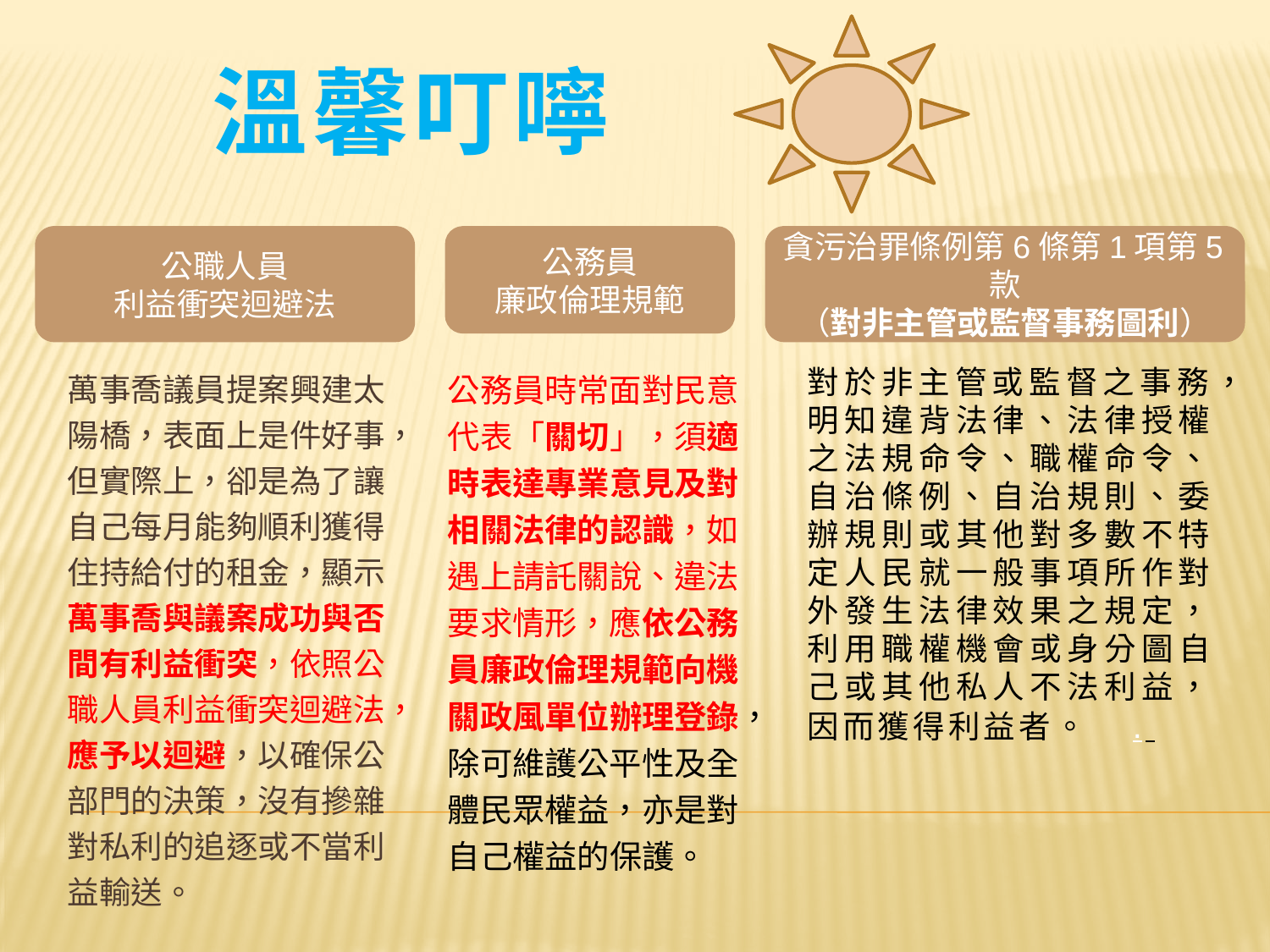

溫馨叮嚀
公職人員
利益衝突迴避法
公務員
廉政倫理規範
貪污治罪條例第6條第1項第5款
（對非主管或監督事務圖利）

萬事喬議員提案興建太陽橋，表面上是件好事，但實際上，卻是為了讓自己每月能夠順利獲得住持給付的租金，顯示萬事喬與議案成功與否間有利益衝突，依照公職人員利益衝突迴避法，應予以迴避，以確保公部門的決策，沒有摻雜對私利的追逐或不當利益輸送。
公務員時常面對民意代表「關切」，須適時表達專業意見及對相關法律的認識，如遇上請託關說、違法要求情形，應依公務員廉政倫理規範向機關政風單位辦理登錄，除可維護公平性及全體民眾權益，亦是對自己權益的保護。
對於非主管或監督之事務，明知違背法律、法律授權之法規命令、職權命令、自治條例、自治規則、委辦規則或其他對多數不特定人民就一般事項所作對外發生法律效果之規定，利用職權機會或身分圖自己或其他私人不法利益，因而獲得利益者。　.